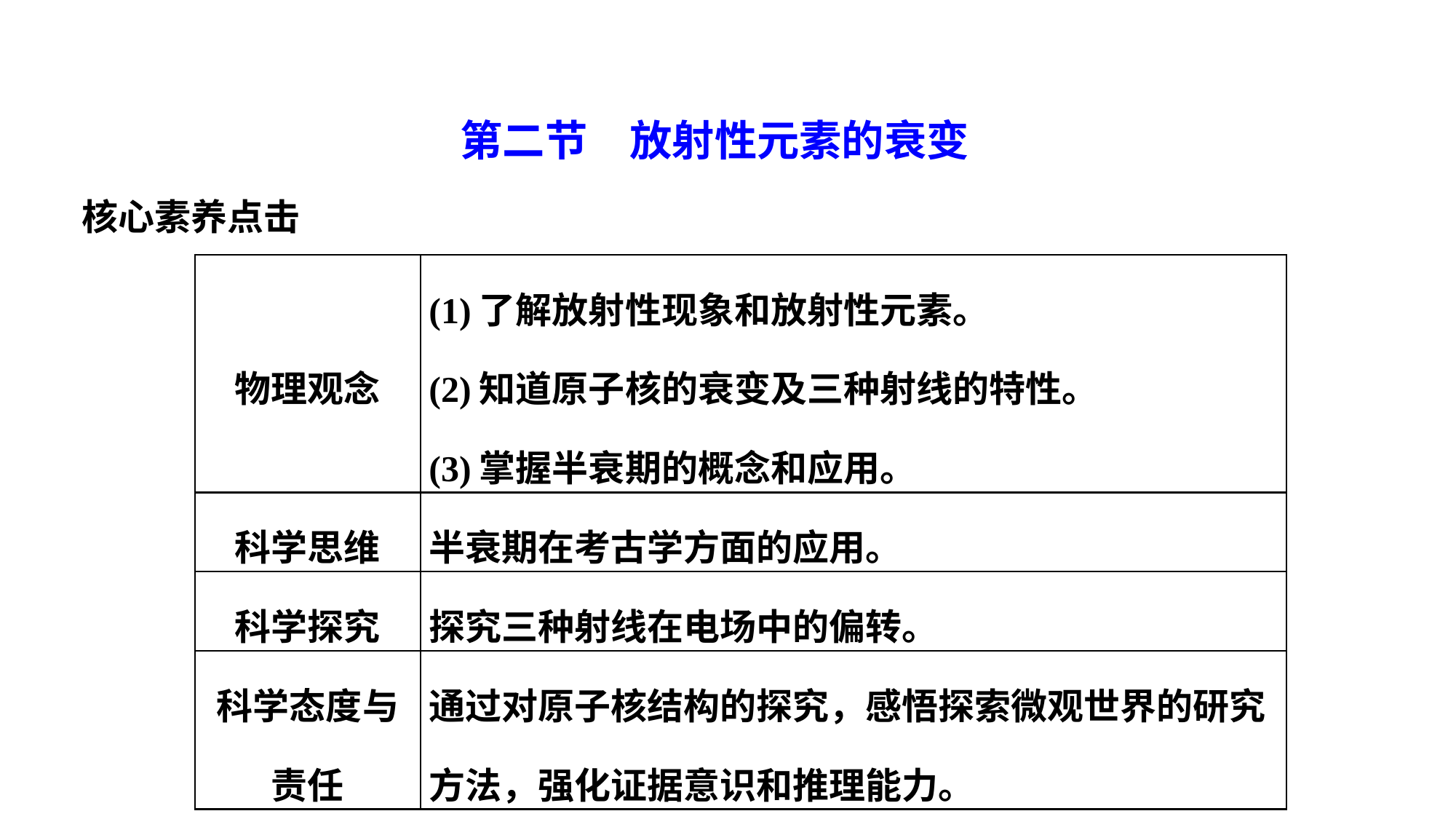

第二节　放射性元素的衰变
核心素养点击

| 物理观念 | (1)了解放射性现象和放射性元素。 (2)知道原子核的衰变及三种射线的特性。 (3)掌握半衰期的概念和应用。 |
| --- | --- |
| 科学思维 | 半衰期在考古学方面的应用。 |
| 科学探究 | 探究三种射线在电场中的偏转。 |
| 科学态度与责任 | 通过对原子核结构的探究，感悟探索微观世界的研究方法，强化证据意识和推理能力。 |